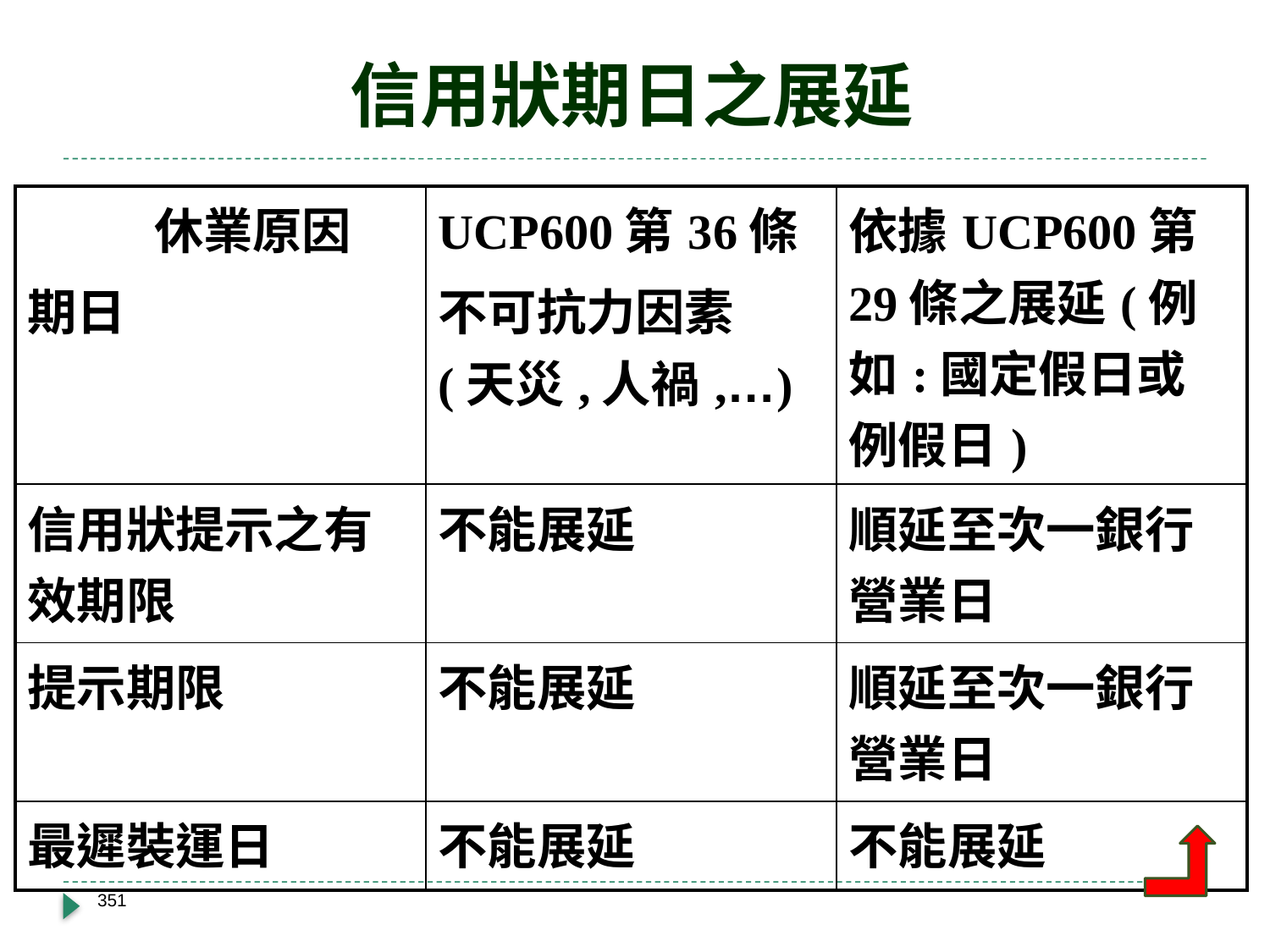

# 信用狀期日之展延
| 休業原因 期日 | UCP600第36條 不可抗力因素(天災,人禍,…) | 依據UCP600第29條之展延(例如:國定假日或例假日) |
| --- | --- | --- |
| 信用狀提示之有效期限 | 不能展延 | 順延至次一銀行營業日 |
| 提示期限 | 不能展延 | 順延至次一銀行營業日 |
| 最遲裝運日 | 不能展延 | 不能展延 |

351